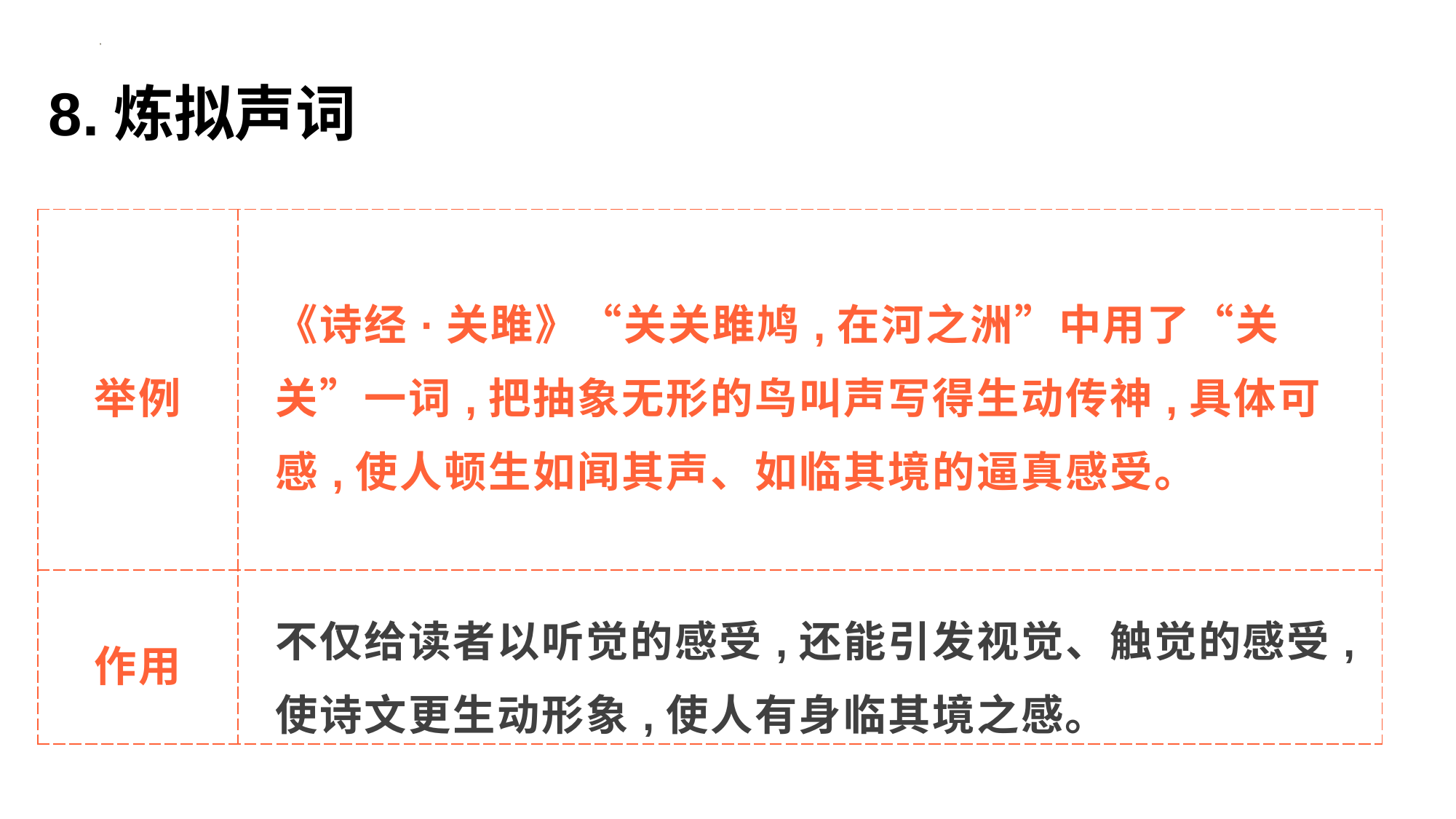

8.炼拟声词
| 举例 | 《诗经·关雎》“关关雎鸠,在河之洲”中用了“关关”一词,把抽象无形的鸟叫声写得生动传神,具体可感,使人顿生如闻其声、如临其境的逼真感受。 |
| --- | --- |
| 作用 | 不仅给读者以听觉的感受,还能引发视觉、触觉的感受,使诗文更生动形象,使人有身临其境之感。 |